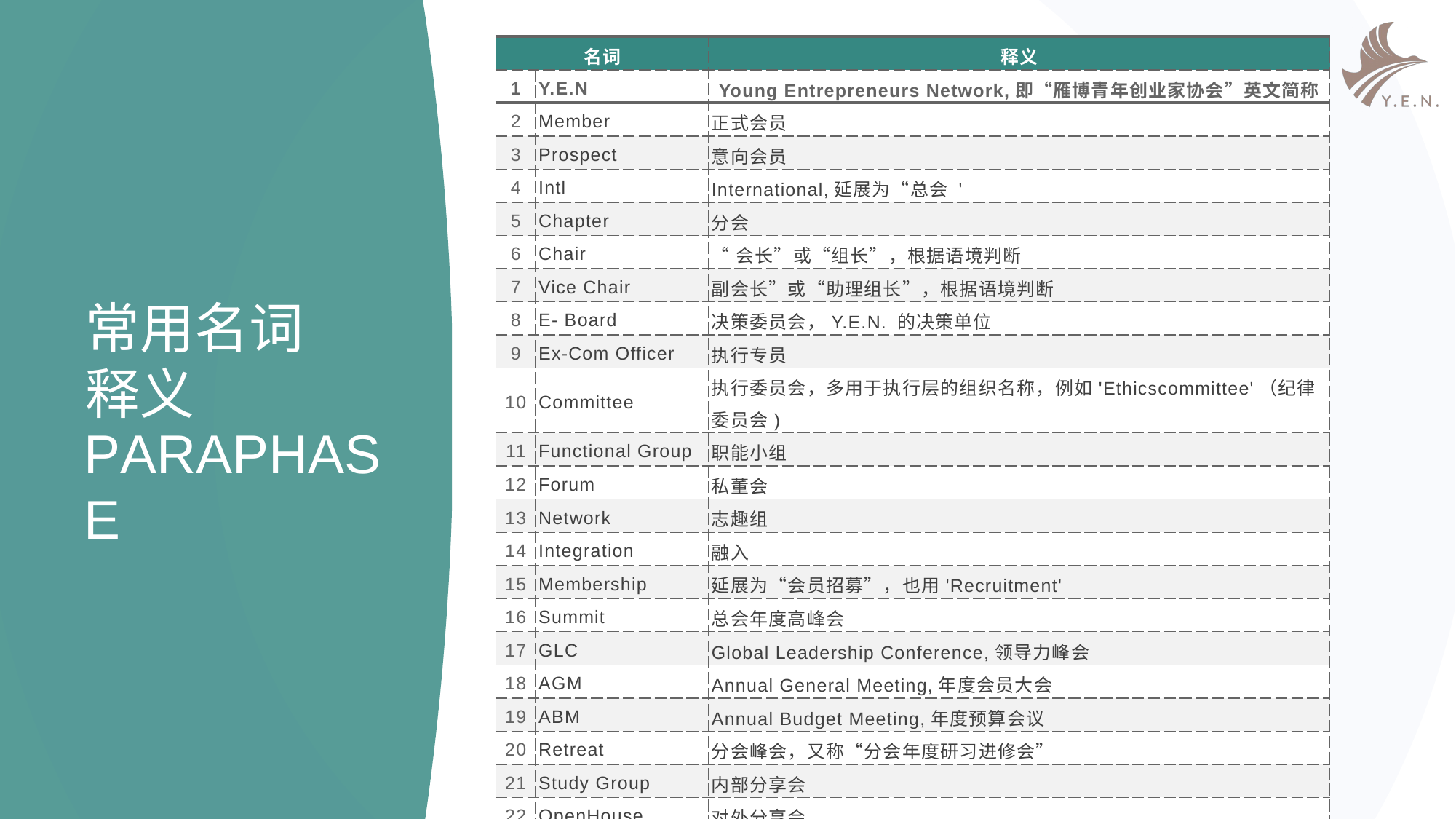

| 名词 |  | 释义 |
| --- | --- | --- |
| 1 | Y.E.N | Young Entrepreneurs Network,即“雁博青年创业家协会”英文简称 |
| 2 | Member | 正式会员 |
| 3 | Prospect | 意向会员 |
| 4 | Intl | International,延展为“总会 ' |
| 5 | Chapter | 分会 |
| 6 | Chair | “会长”或“组长”，根据语境判断 |
| 7 | Vice Chair | 副会长”或“助理组长”，根据语境判断 |
| 8 | E- Board | 决策委员会，Y.E.N. 的决策单位 |
| 9 | Ex-Com Officer | 执行专员 |
| 10 | Committee | 执行委员会，多用于执行层的组织名称，例如'Ethicscommittee'（纪律委员会) |
| 11 | Functional Group | 职能小组 |
| 12 | Forum | 私董会 |
| 13 | Network | 志趣组 |
| 14 | Integration | 融入 |
| 15 | Membership | 延展为“会员招募”，也用'Recruitment' |
| 16 | Summit | 总会年度高峰会 |
| 17 | GLC | Global Leadership Conference,领导力峰会 |
| 18 | AGM | Annual General Meeting,年度会员大会 |
| 19 | АВМ | Annual Budget Meeting,年度预算会议 |
| 20 | Retreat | 分会峰会，又称“分会年度研习进修会” |
| 21 | Study Group | 内部分享会 |
| 22 | OpenHouse | 对外分享会 |
| 23 | TM | Topic Master.内部会员担任的当次主题分享者 |
| 24 | Speaker | 外部讲师 |
| 25 | BOD | Board of Dircctors,董事会 |
常用名词
释义
PARAPHASE